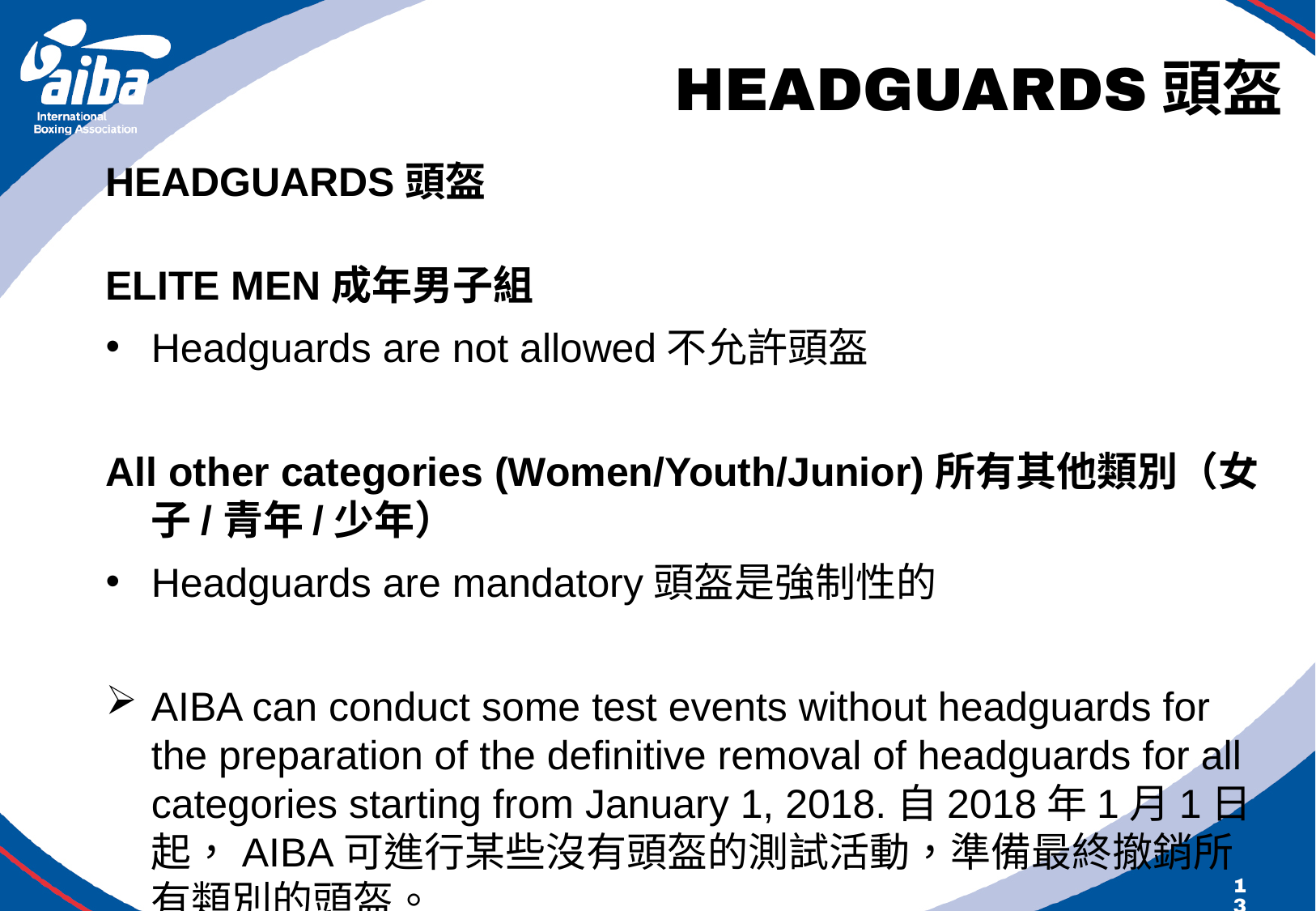

# HEADGUARDS頭盔
HEADGUARDS頭盔

ELITE MEN成年男子組
Headguards are not allowed不允許頭盔

All other categories (Women/Youth/Junior)所有其他類別（女子/青年/少年）
Headguards are mandatory頭盔是強制性的

AIBA can conduct some test events without headguards for the preparation of the definitive removal of headguards for all categories starting from January 1, 2018.自2018年1月1日起，AIBA可進行某些沒有頭盔的測試活動，準備最終撤銷所有類別的頭盔。

139